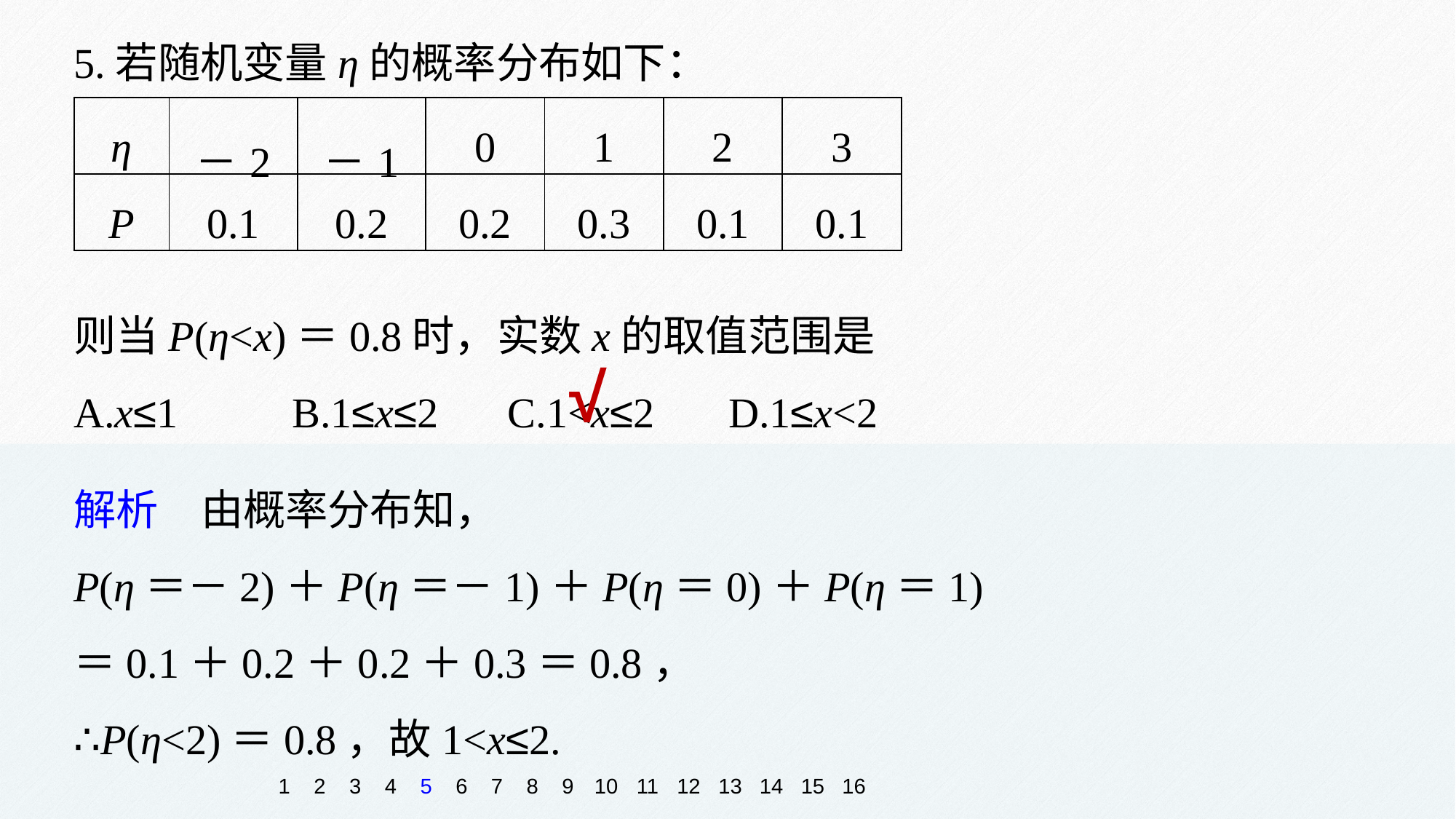

5.若随机变量η的概率分布如下：
| η | －2 | －1 | 0 | 1 | 2 | 3 |
| --- | --- | --- | --- | --- | --- | --- |
| P | 0.1 | 0.2 | 0.2 | 0.3 | 0.1 | 0.1 |
则当P(η<x)＝0.8时，实数x的取值范围是
A.x≤1  	B.1≤x≤2             C.1<x≤2  	D.1≤x<2
√
解析　由概率分布知，
P(η＝－2)＋P(η＝－1)＋P(η＝0)＋P(η＝1)
＝0.1＋0.2＋0.2＋0.3＝0.8，
∴P(η<2)＝0.8，故1<x≤2.
1
2
3
4
5
6
7
8
9
10
11
12
13
14
15
16